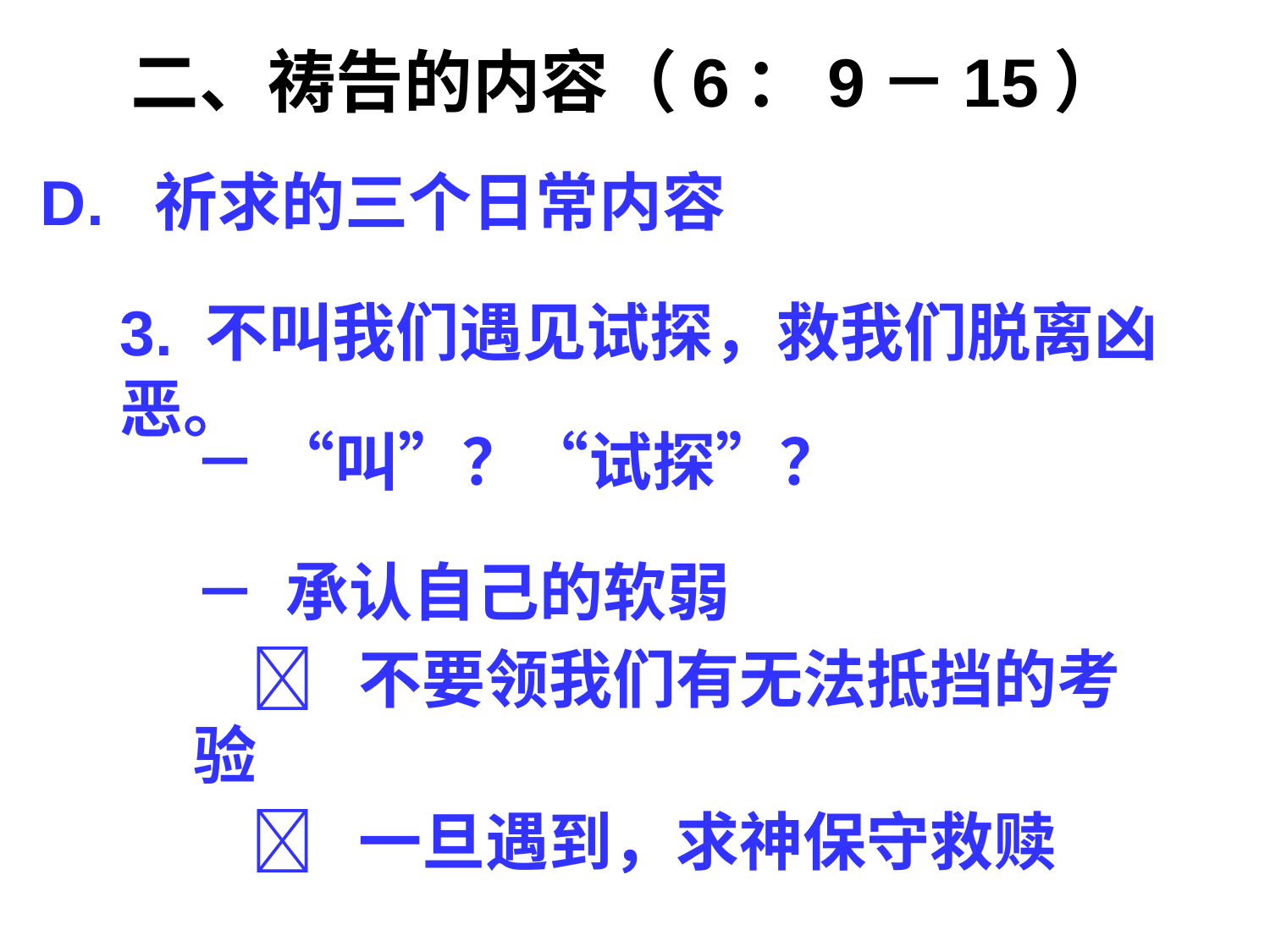

# 二、祷告的内容（6：9－15）
D.  祈求的三个日常内容
3. 不叫我们遇见试探，救我们脱离凶恶。
－ “叫”？“试探”？
－  承认自己的软弱
    •  不要领我们有无法抵挡的考验
    •  一旦遇到，求神保守救赎